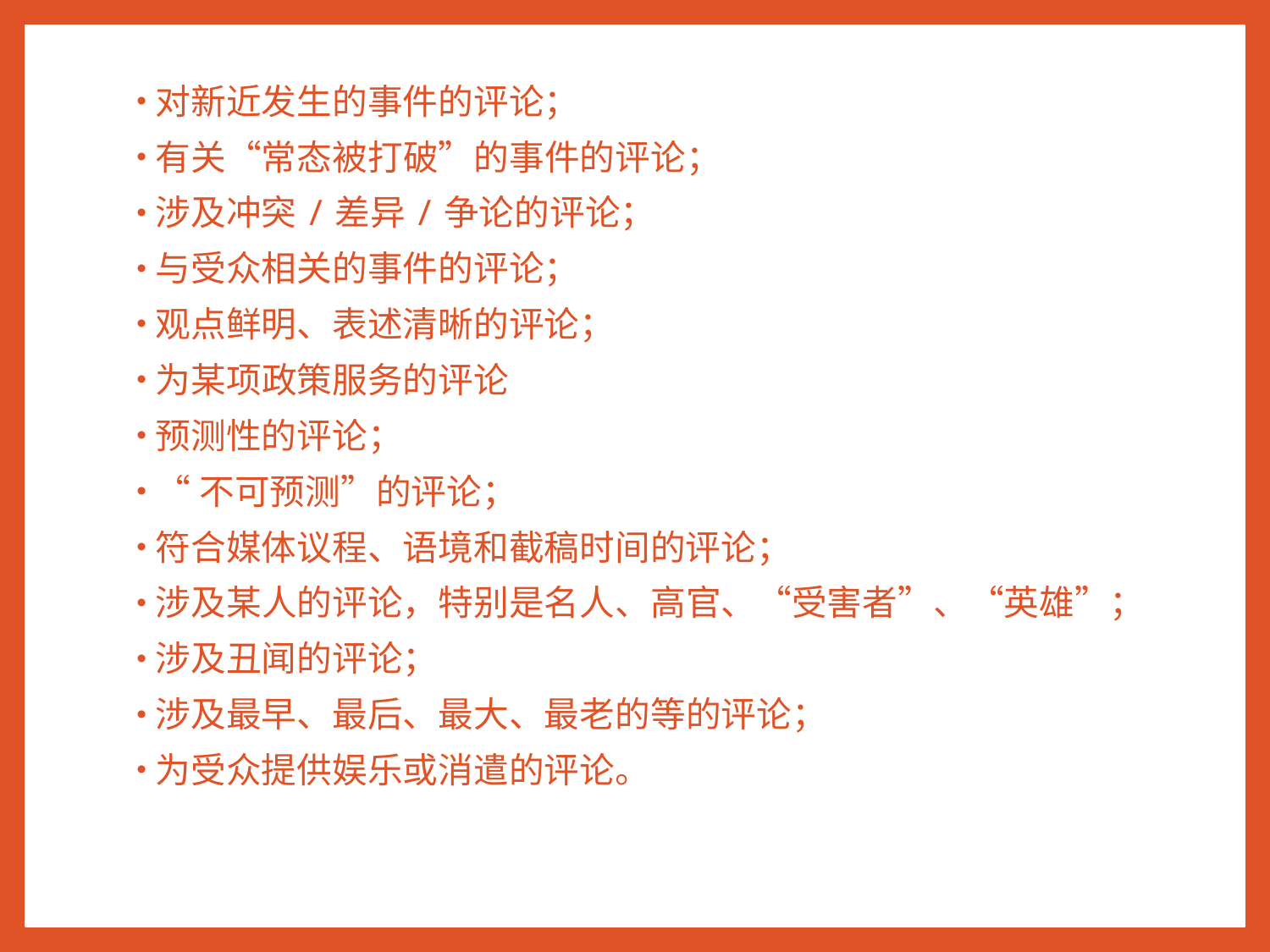

对新近发生的事件的评论；
有关“常态被打破”的事件的评论；
涉及冲突/差异/争论的评论；
与受众相关的事件的评论；
观点鲜明、表述清晰的评论；
为某项政策服务的评论
预测性的评论；
“不可预测”的评论；
符合媒体议程、语境和截稿时间的评论；
涉及某人的评论，特别是名人、高官、“受害者”、“英雄”；
涉及丑闻的评论；
涉及最早、最后、最大、最老的等的评论；
为受众提供娱乐或消遣的评论。